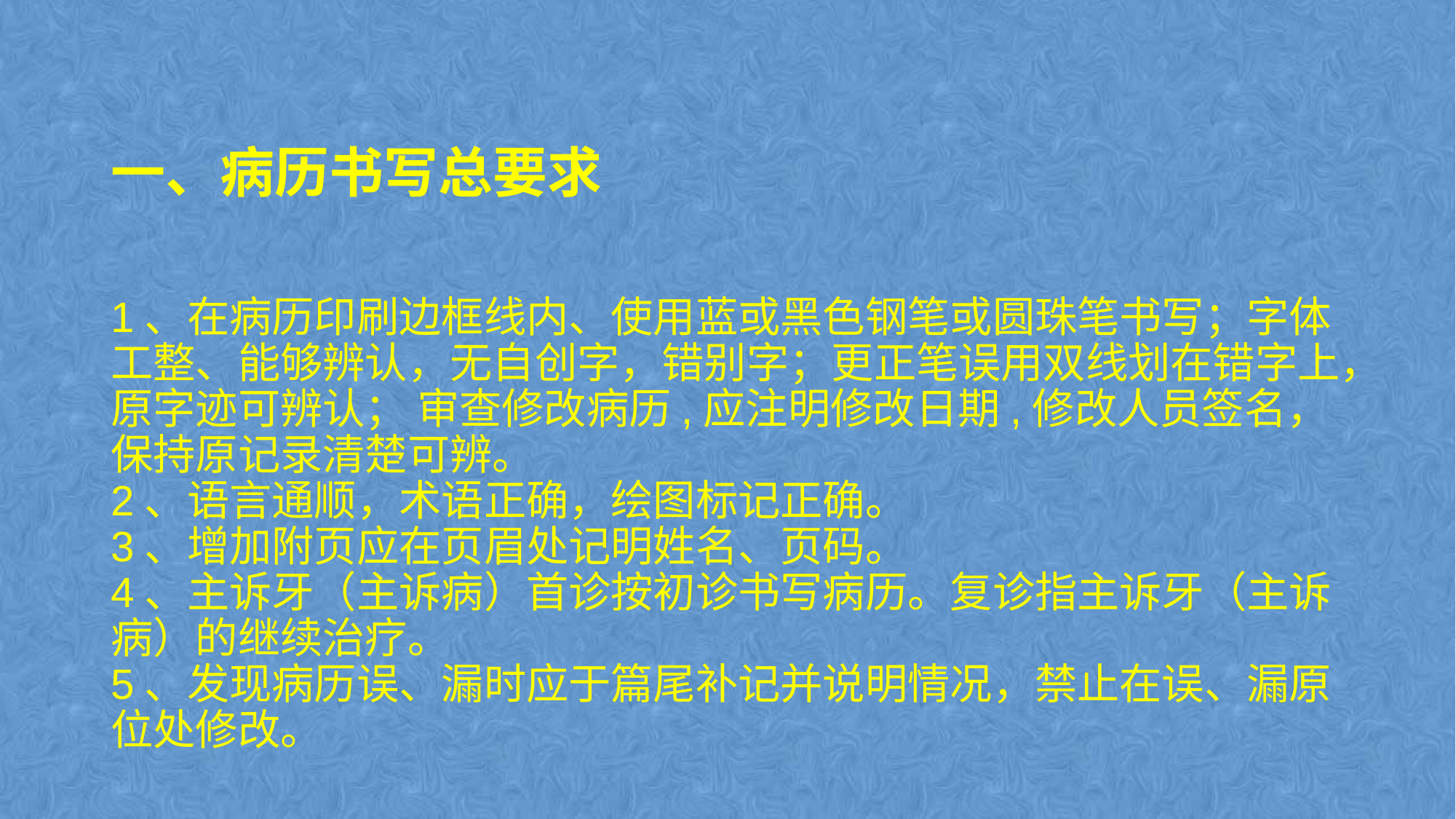

# 一、病历书写总要求 1、在病历印刷边框线内、使用蓝或黑色钢笔或圆珠笔书写；字体工整、能够辨认，无自创字，错别字；更正笔误用双线划在错字上，原字迹可辨认； 审查修改病历,应注明修改日期,修改人员签名，保持原记录清楚可辨。 2、语言通顺，术语正确，绘图标记正确。 3、增加附页应在页眉处记明姓名、页码。 4、主诉牙（主诉病）首诊按初诊书写病历。复诊指主诉牙（主诉病）的继续治疗。 5、发现病历误、漏时应于篇尾补记并说明情况，禁止在误、漏原位处修改。